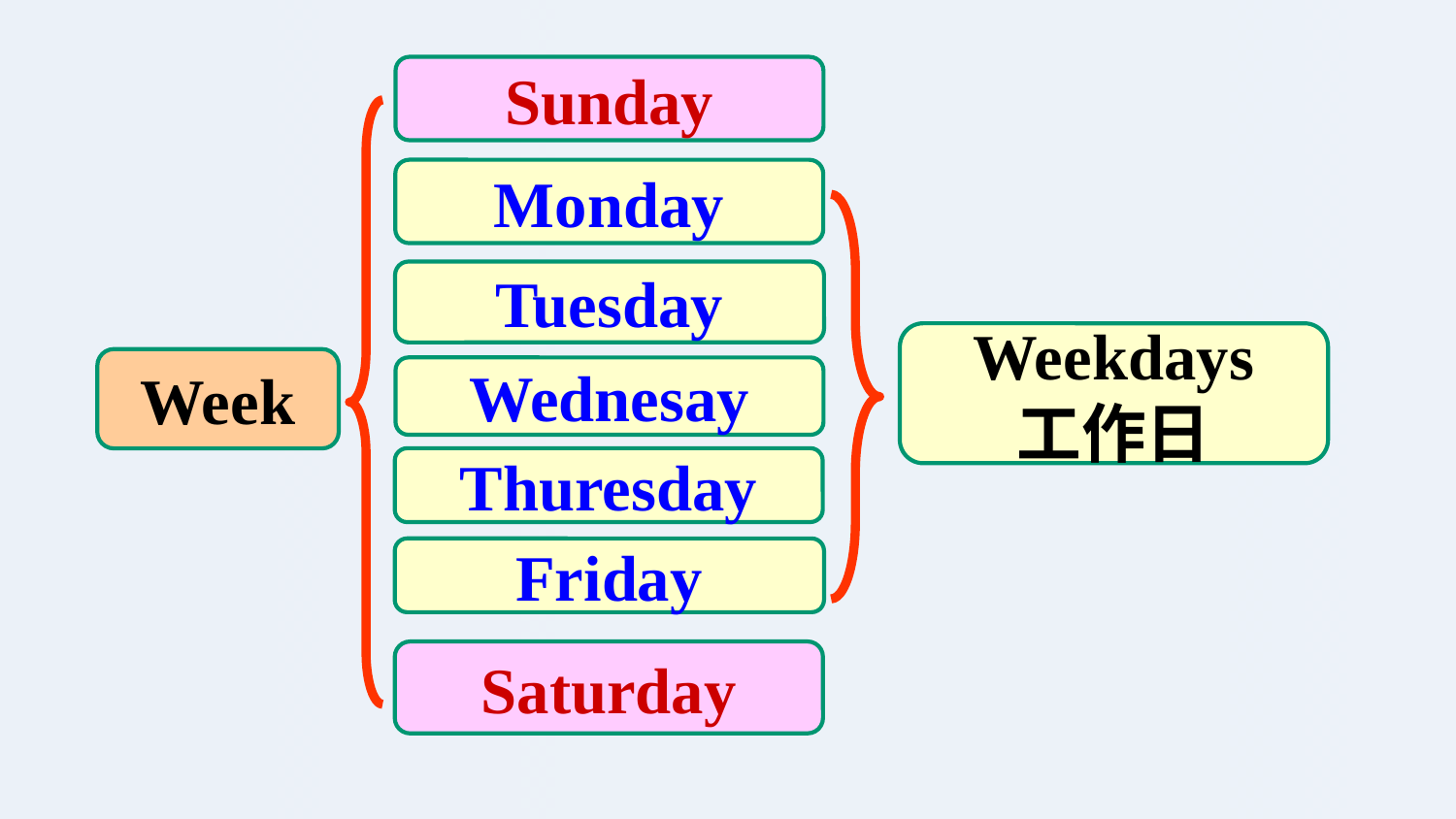

Sunday

Monday

Tuesday
Weekdays
工作日
Week
Wednesay
Thuresday
Friday
Saturday